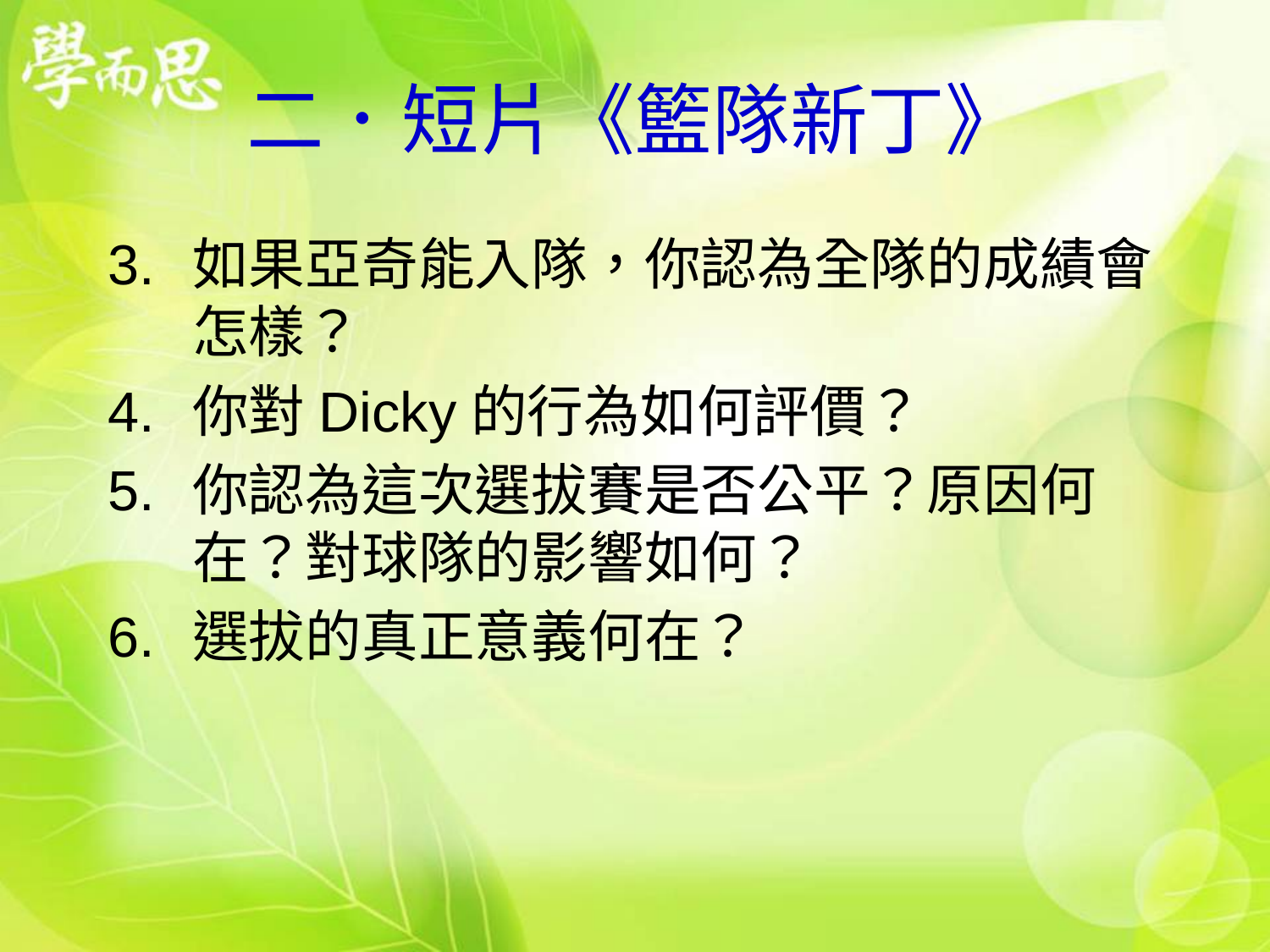

# 二．短片《籃隊新丁》
如果亞奇能入隊，你認為全隊的成績會怎樣？
你對Dicky的行為如何評價？
你認為這次選拔賽是否公平？原因何在？對球隊的影響如何？
選拔的真正意義何在？